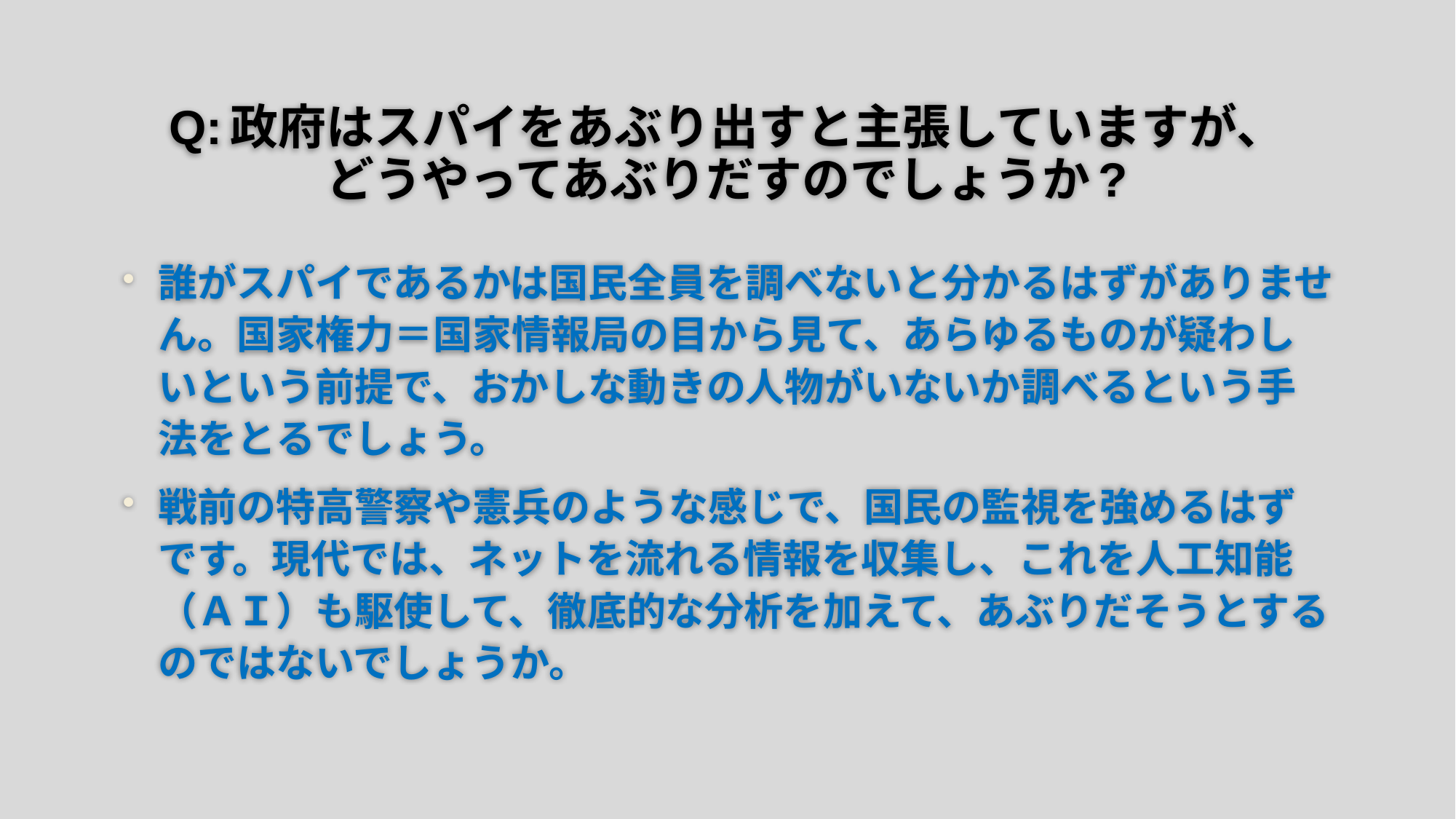

# Q:政府はスパイをあぶり出すと主張していますが、 どうやってあぶりだすのでしょうか?
誰がスパイであるかは国民全員を調べないと分かるはずがありません。国家権力＝国家情報局の目から見て、あらゆるものが疑わしいという前提で、おかしな動きの人物がいないか調べるという手法をとるでしょう。
戦前の特高警察や憲兵のような感じで、国民の監視を強めるはずです。現代では、ネットを流れる情報を収集し、これを人工知能（ＡＩ）も駆使して、徹底的な分析を加えて、あぶりだそうとするのではないでしょうか。